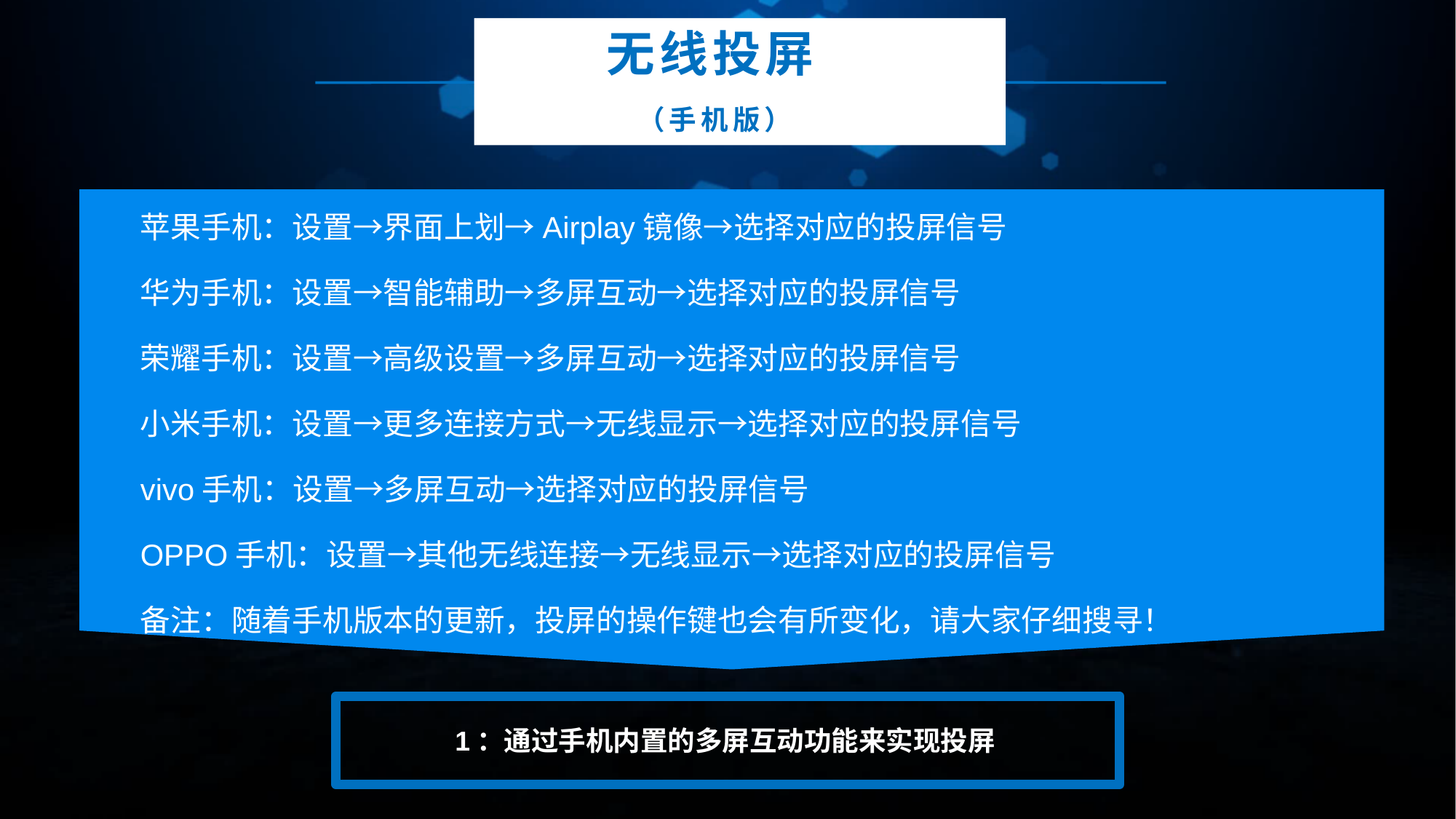

无线投屏
         （手机版）
苹果手机：设置→界面上划→Airplay镜像→选择对应的投屏信号
华为手机：设置→智能辅助→多屏互动→选择对应的投屏信号
荣耀手机：设置→高级设置→多屏互动→选择对应的投屏信号
小米手机：设置→更多连接方式→无线显示→选择对应的投屏信号
vivo手机：设置→多屏互动→选择对应的投屏信号
OPPO手机：设置→其他无线连接→无线显示→选择对应的投屏信号
备注：随着手机版本的更新，投屏的操作键也会有所变化，请大家仔细搜寻！

1：通过手机内置的多屏互动功能来实现投屏